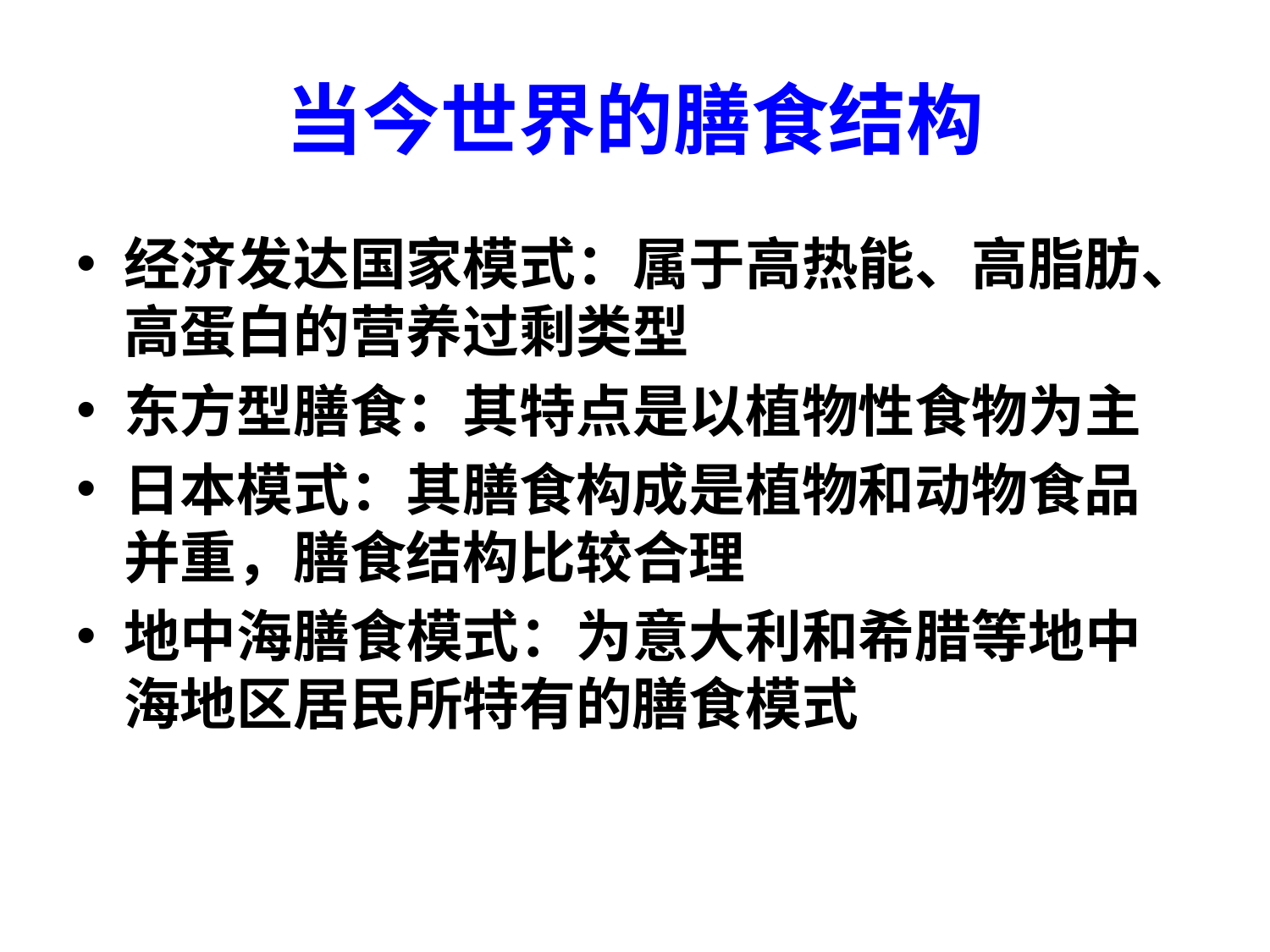

# 当今世界的膳食结构
经济发达国家模式：属于高热能、高脂肪、高蛋白的营养过剩类型
东方型膳食：其特点是以植物性食物为主
日本模式：其膳食构成是植物和动物食品并重，膳食结构比较合理
地中海膳食模式：为意大利和希腊等地中海地区居民所特有的膳食模式